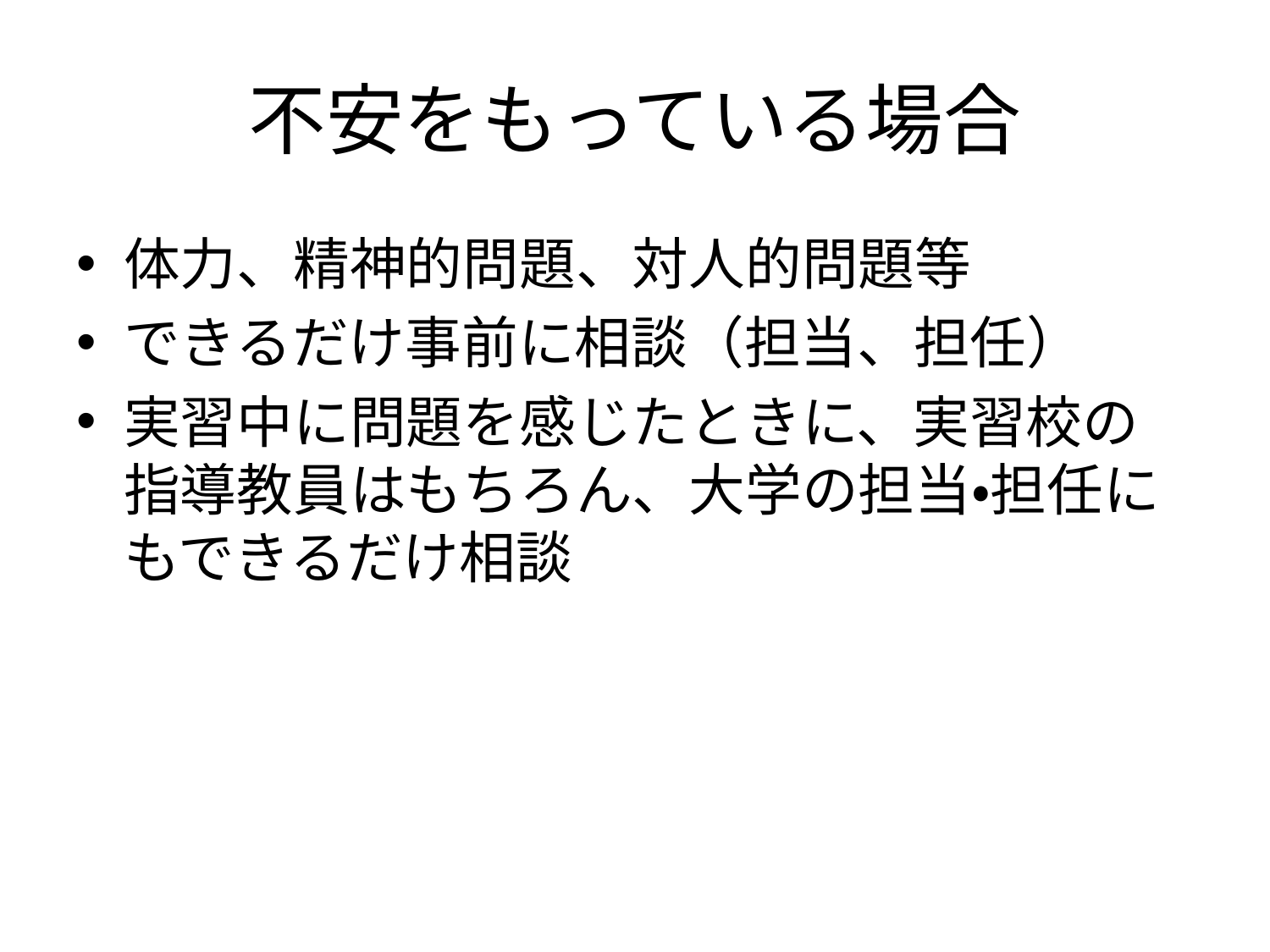

# 不安をもっている場合
体力、精神的問題、対人的問題等
できるだけ事前に相談（担当、担任）
実習中に問題を感じたときに、実習校の指導教員はもちろん、大学の担当・担任にもできるだけ相談